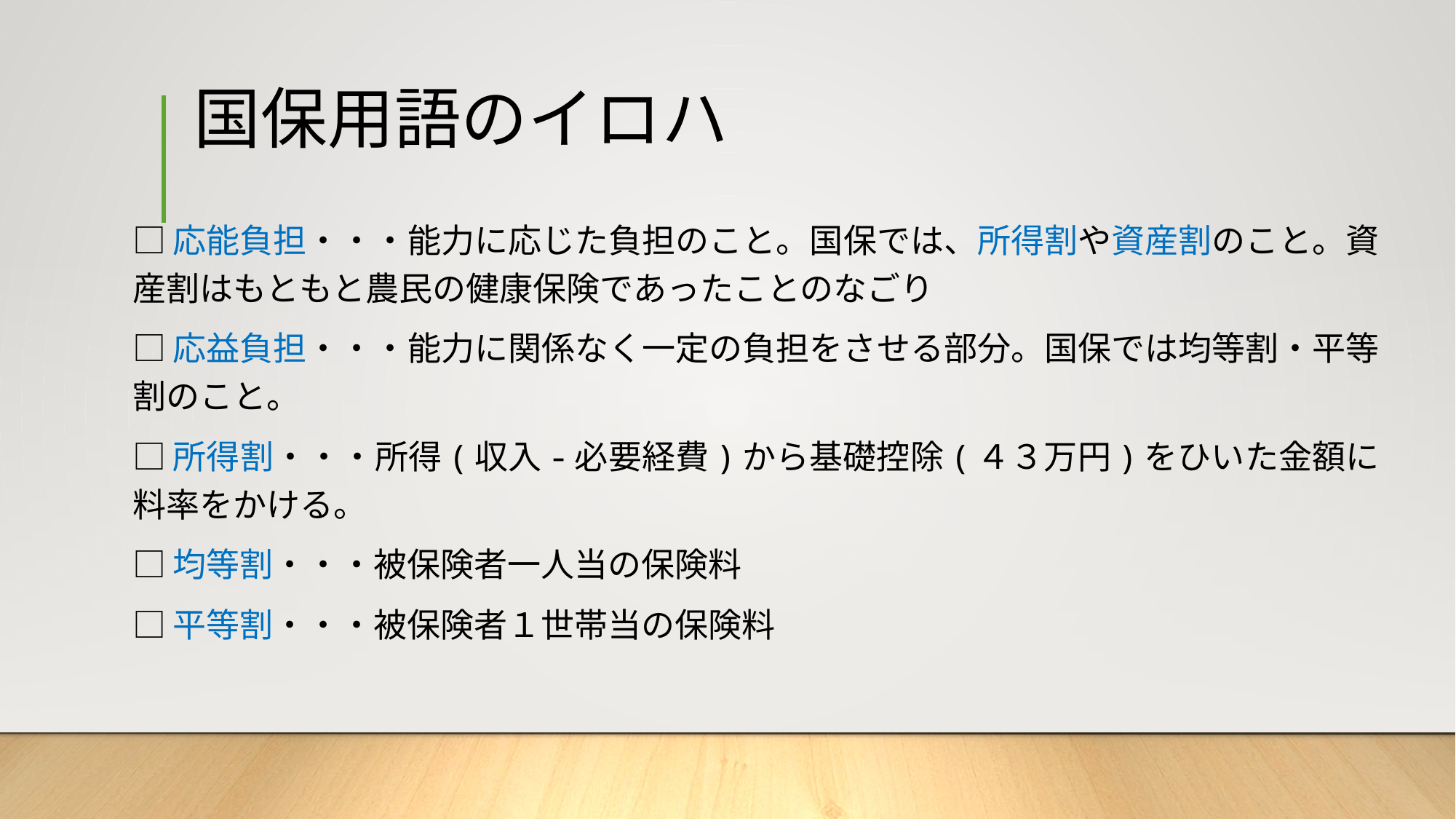

# 国保用語のイロハ
□応能負担・・・能力に応じた負担のこと。国保では、所得割や資産割のこと。資産割はもともと農民の健康保険であったことのなごり
□応益負担・・・能力に関係なく一定の負担をさせる部分。国保では均等割・平等割のこと。
□所得割・・・所得(収入-必要経費)から基礎控除(４３万円)をひいた金額に料率をかける。
□均等割・・・被保険者一人当の保険料
□平等割・・・被保険者１世帯当の保険料